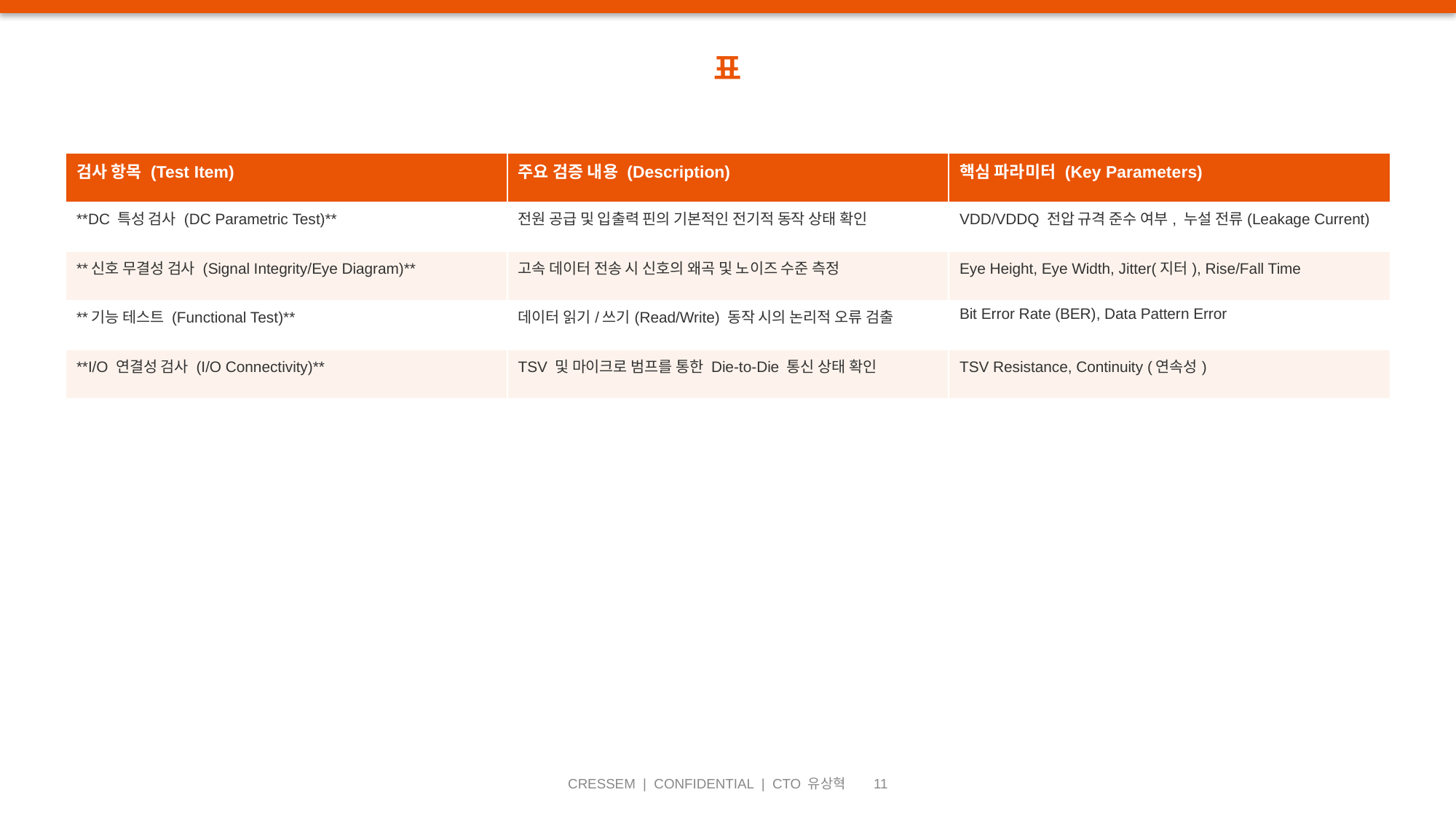

표
| 검사 항목 (Test Item) | 주요 검증 내용 (Description) | 핵심 파라미터 (Key Parameters) |
| --- | --- | --- |
| \*\*DC 특성 검사 (DC Parametric Test)\*\* | 전원 공급 및 입출력 핀의 기본적인 전기적 동작 상태 확인 | VDD/VDDQ 전압 규격 준수 여부, 누설 전류(Leakage Current) |
| \*\*신호 무결성 검사 (Signal Integrity/Eye Diagram)\*\* | 고속 데이터 전송 시 신호의 왜곡 및 노이즈 수준 측정 | Eye Height, Eye Width, Jitter(지터), Rise/Fall Time |
| \*\*기능 테스트 (Functional Test)\*\* | 데이터 읽기/쓰기(Read/Write) 동작 시의 논리적 오류 검출 | Bit Error Rate (BER), Data Pattern Error |
| \*\*I/O 연결성 검사 (I/O Connectivity)\*\* | TSV 및 마이크로 범프를 통한 Die-to-Die 통신 상태 확인 | TSV Resistance, Continuity (연속성) |
CRESSEM  |  CONFIDENTIAL  |  CTO 유상혁        11